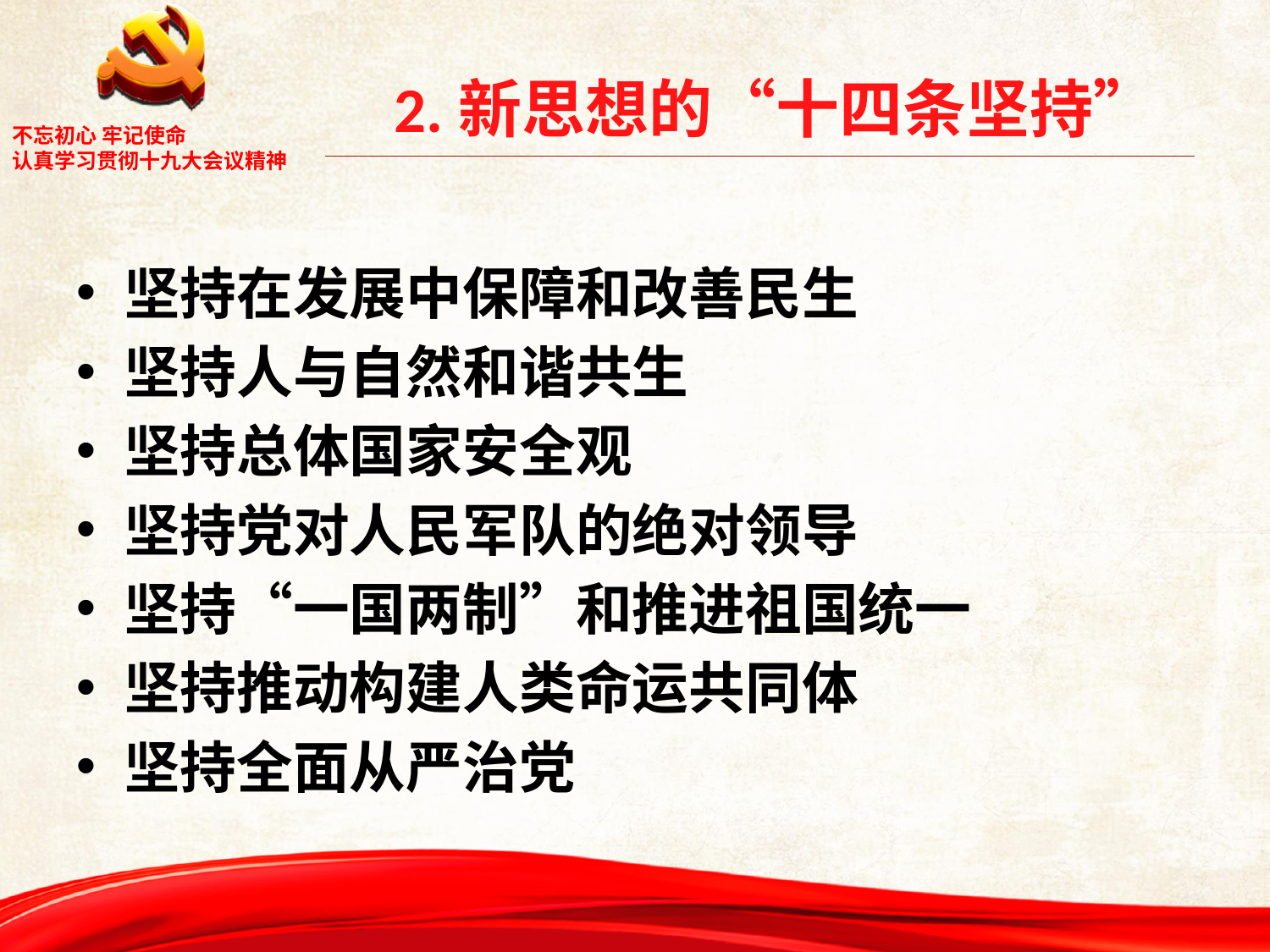

# 2.新思想的“十四条坚持”
坚持在发展中保障和改善民生
坚持人与自然和谐共生
坚持总体国家安全观
坚持党对人民军队的绝对领导
坚持“一国两制”和推进祖国统一
坚持推动构建人类命运共同体
坚持全面从严治党
34